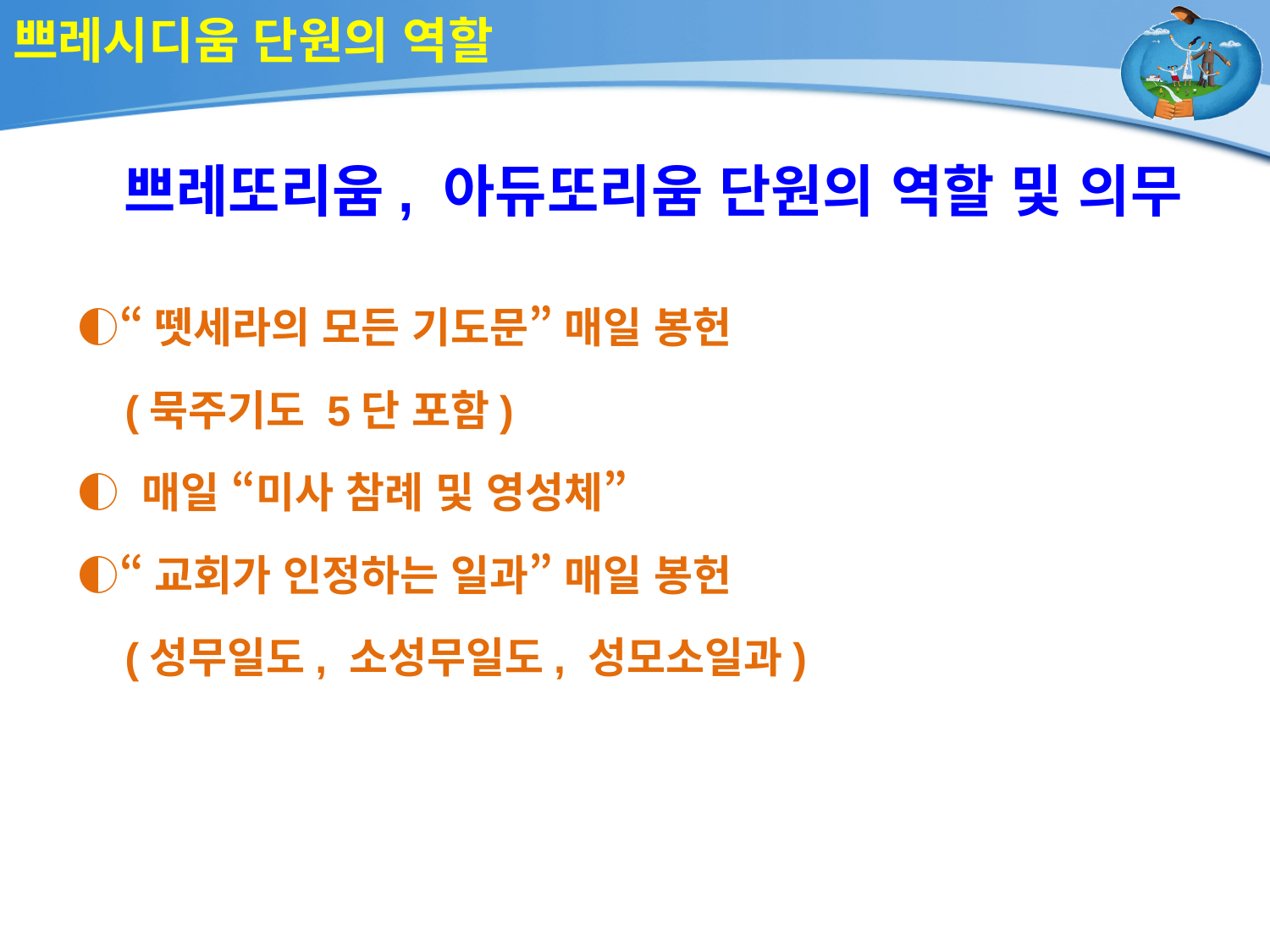

# 쁘레시디움 단원의 역할
쁘레또리움, 아듀또리움 단원의 역할 및 의무
◐“뗏세라의 모든 기도문” 매일 봉헌
    (묵주기도 5단 포함)
◐ 매일 “미사 참례 및 영성체”
◐“교회가 인정하는 일과” 매일 봉헌
    (성무일도, 소성무일도, 성모소일과)